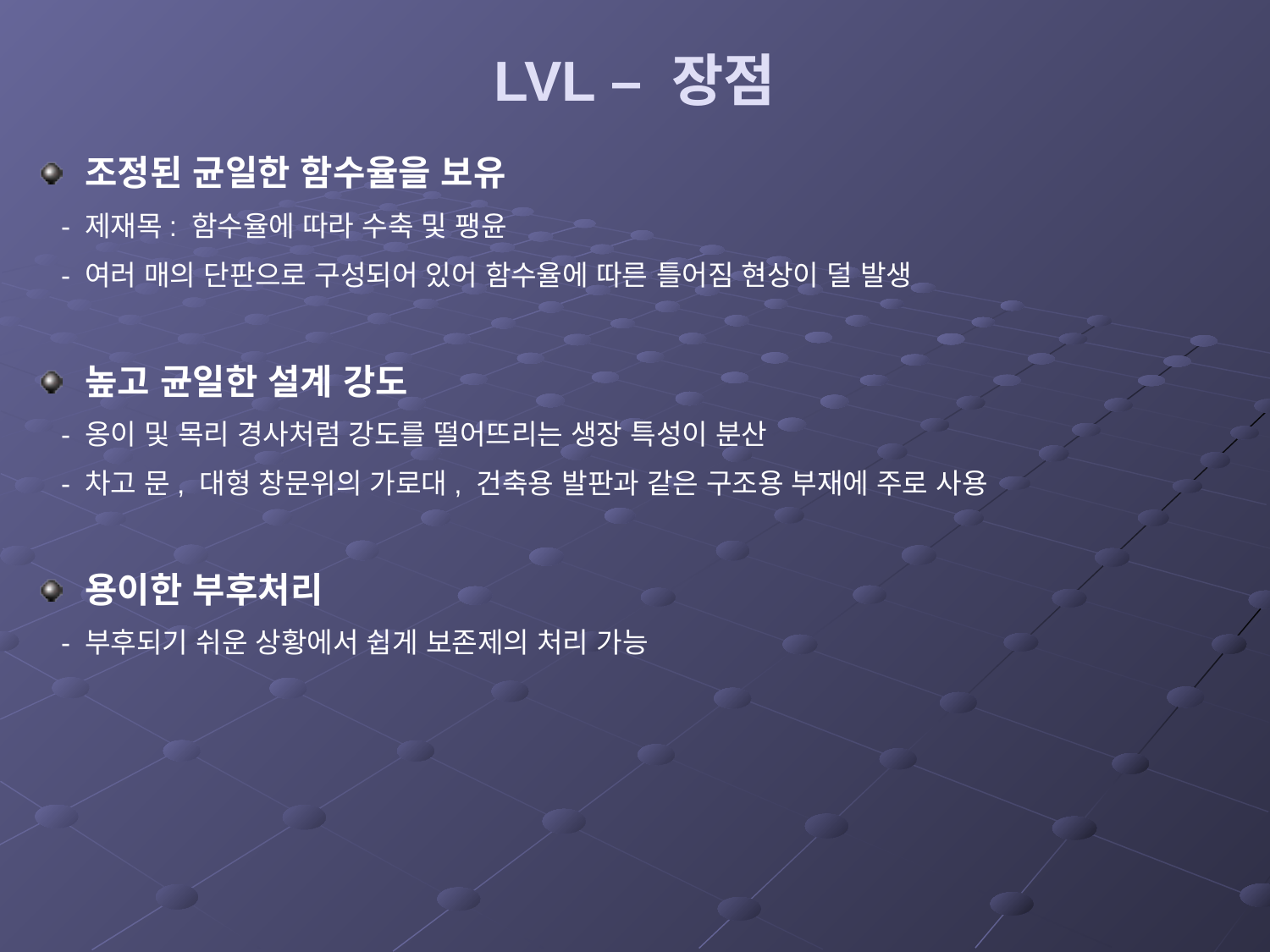

# LVL – 장점
조정된 균일한 함수율을 보유
   - 제재목: 함수율에 따라 수축 및 팽윤
   - 여러 매의 단판으로 구성되어 있어 함수율에 따른 틀어짐 현상이 덜 발생

높고 균일한 설계 강도
   - 옹이 및 목리 경사처럼 강도를 떨어뜨리는 생장 특성이 분산
   - 차고 문, 대형 창문위의 가로대, 건축용 발판과 같은 구조용 부재에 주로 사용

용이한 부후처리
   - 부후되기 쉬운 상황에서 쉽게 보존제의 처리 가능